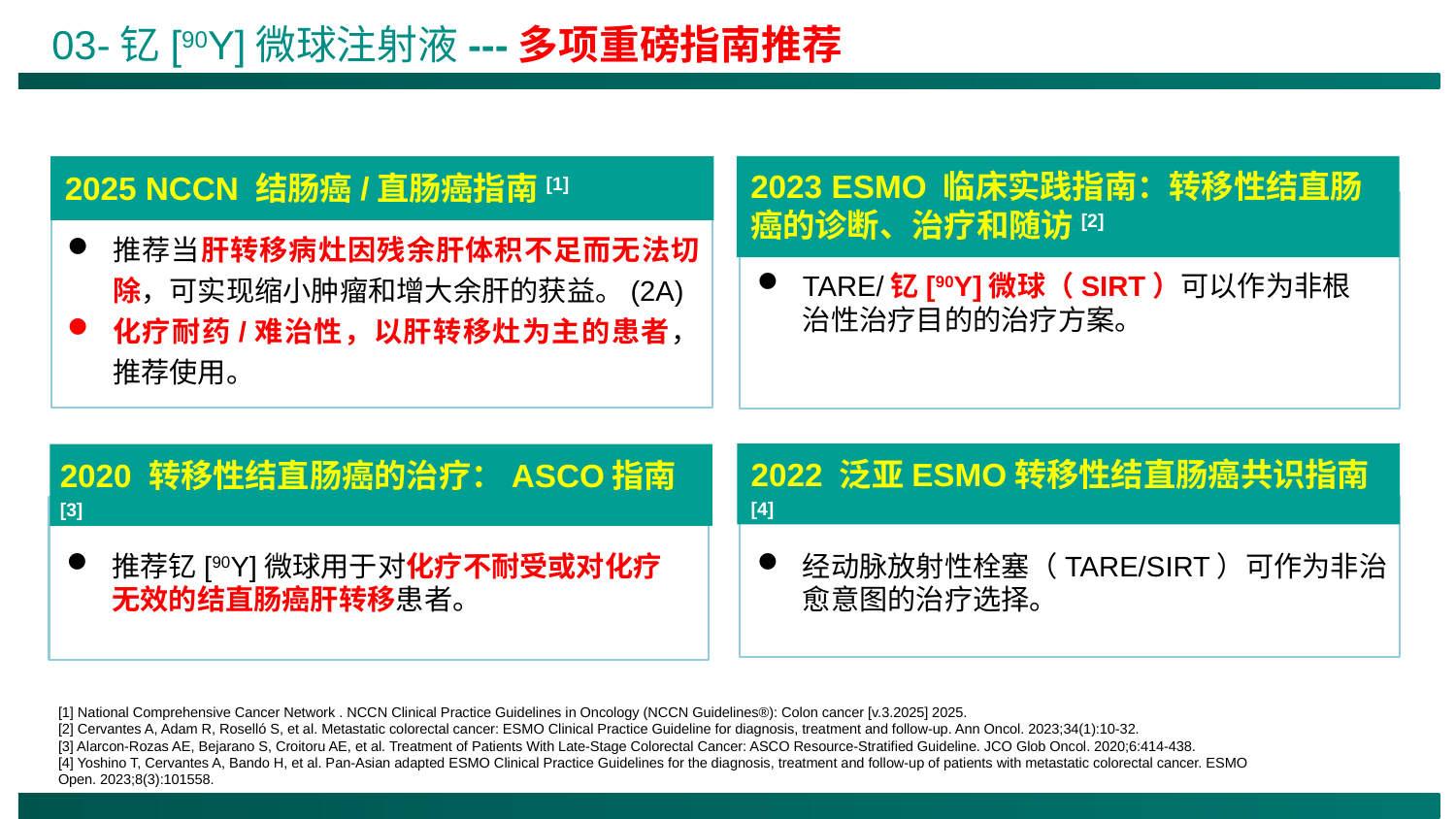

03-钇[90Y]微球注射液---多项重磅指南推荐

2023 ESMO 临床实践指南：转移性结直肠癌的诊断、治疗和随访[2]

TARE/钇[90Y]微球（SIRT）可以作为非根治性治疗目的的治疗方案。

2025 NCCN 结肠癌/直肠癌指南[1]

推荐当肝转移病灶因残余肝体积不足而无法切除，可实现缩小肿瘤和增大余肝的获益。(2A)
化疗耐药/难治性，以肝转移灶为主的患者，推荐使用。

2022 泛亚ESMO转移性结直肠癌共识指南[4]

经动脉放射性栓塞（TARE/SIRT）可作为非治愈意图的治疗选择。

2020 转移性结直肠癌的治疗：ASCO指南[3]

推荐钇[90Y]微球用于对化疗不耐受或对化疗无效的结直肠癌肝转移患者。

[1] National Comprehensive Cancer Network . NCCN Clinical Practice Guidelines in Oncology (NCCN Guidelines®): Colon cancer [v.3.2025] 2025.
[2] Cervantes A, Adam R, Roselló S, et al. Metastatic colorectal cancer: ESMO Clinical Practice Guideline for diagnosis, treatment and follow-up. Ann Oncol. 2023;34(1):10-32.
[3] Alarcon-Rozas AE, Bejarano S, Croitoru AE, et al. Treatment of Patients With Late-Stage Colorectal Cancer: ASCO Resource-Stratified Guideline. JCO Glob Oncol. 2020;6:414-438.
[4] Yoshino T, Cervantes A, Bando H, et al. Pan-Asian adapted ESMO Clinical Practice Guidelines for the diagnosis, treatment and follow-up of patients with metastatic colorectal cancer. ESMO Open. 2023;8(3):101558.